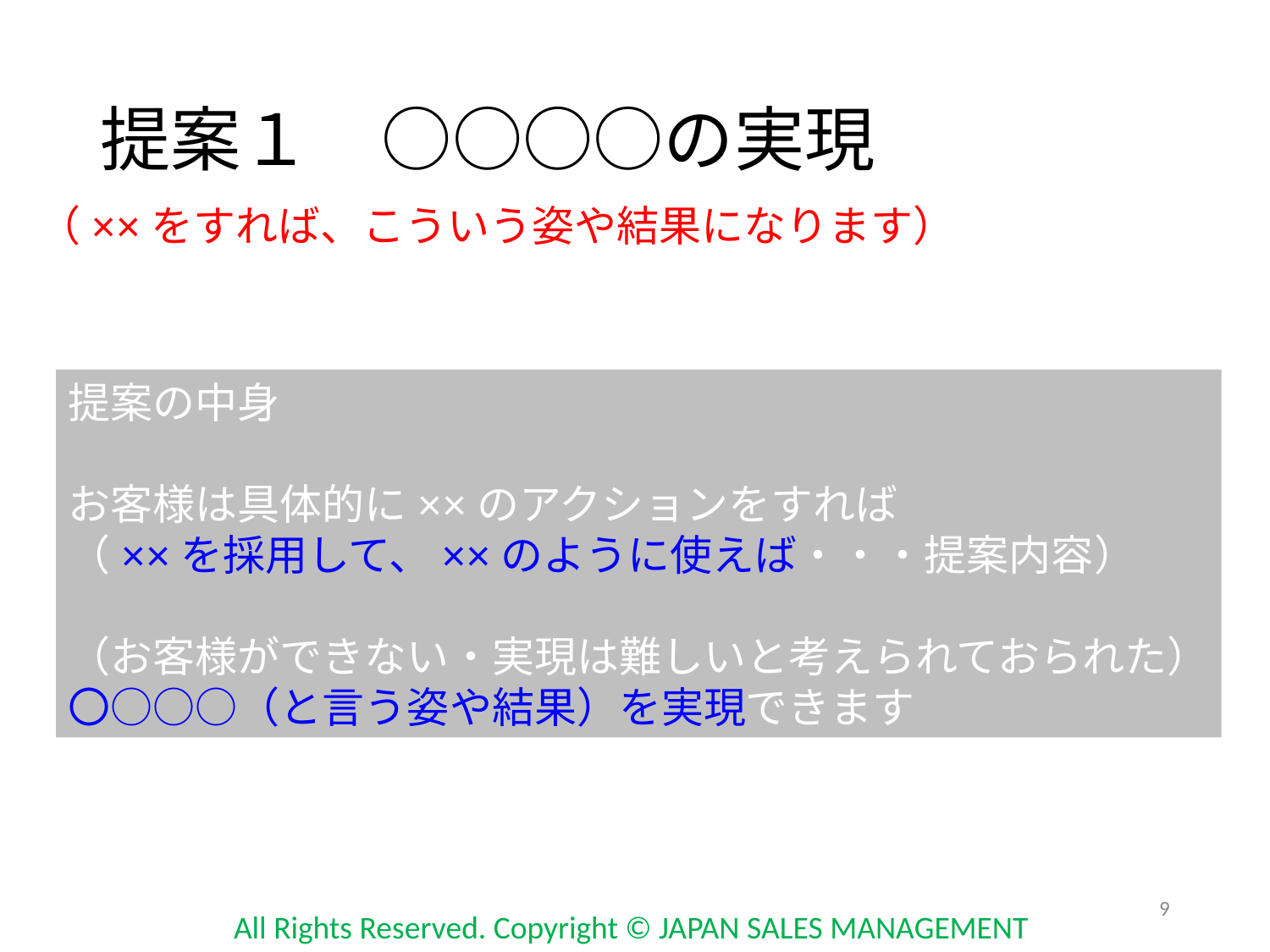

# 提案１　○○○○の実現
（××をすれば、こういう姿や結果になります）
提案の中身

お客様は具体的に××のアクションをすれば
（××を採用して、××のように使えば・・・提案内容）

（お客様ができない・実現は難しいと考えられておられた）
〇○○○（と言う姿や結果）を実現できます
9